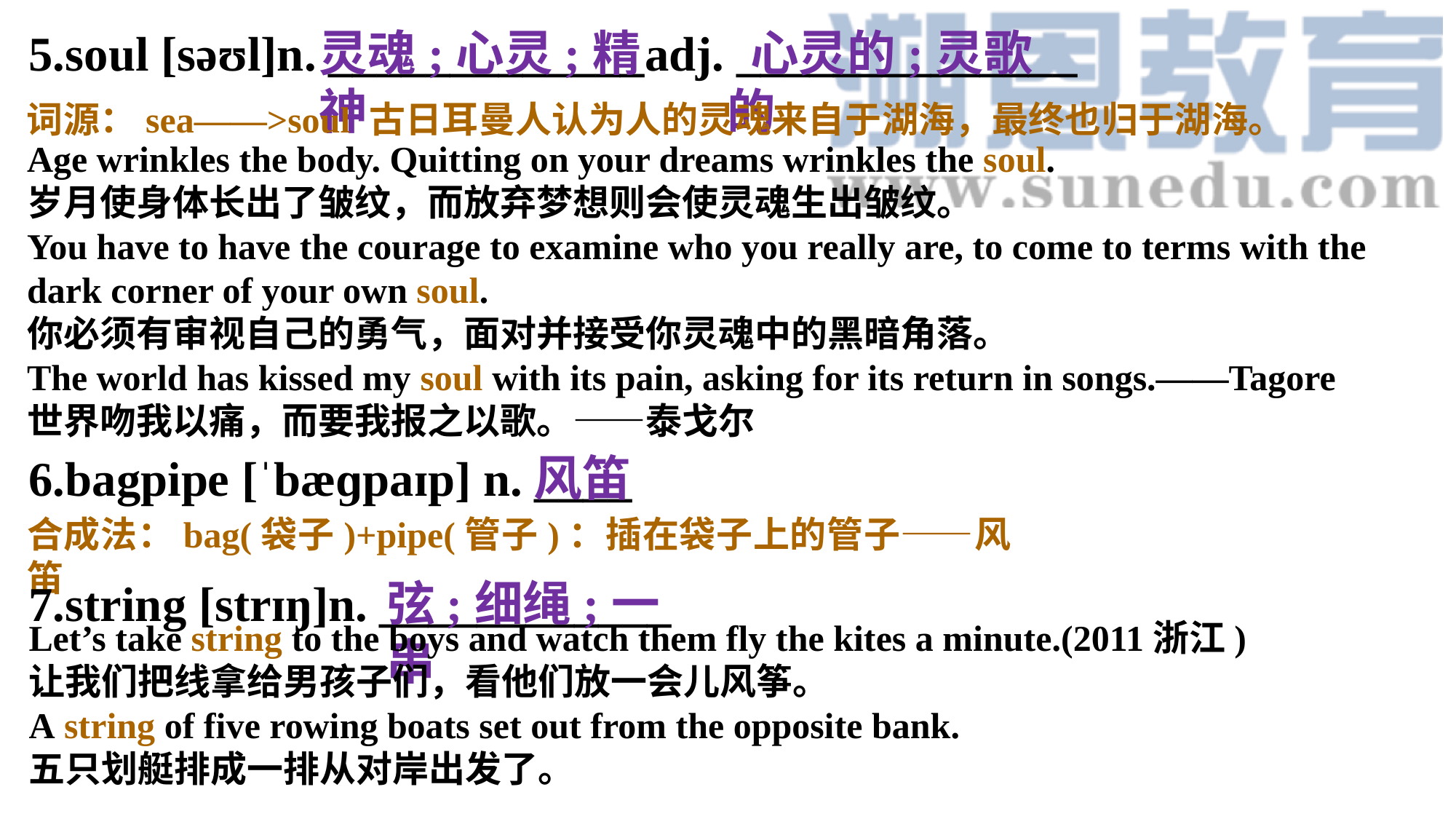

5.soul [səʊl]n. _____________adj. ______________

灵魂;心灵;精神
 心灵的;灵歌的
词源：sea——>soul 古日耳曼人认为人的灵魂来自于湖海，最终也归于湖海。
Age wrinkles the body. Quitting on your dreams wrinkles the soul.
岁月使身体长出了皱纹，而放弃梦想则会使灵魂生出皱纹。
You have to have the courage to examine who you really are, to come to terms with the dark corner of your own soul.
你必须有审视自己的勇气，面对并接受你灵魂中的黑暗角落。
The world has kissed my soul with its pain, asking for its return in songs.——Tagore
世界吻我以痛，而要我报之以歌。——泰戈尔
6.bagpipe [ˈbæɡpaɪp] n. ____
风笛
合成法：bag(袋子)+pipe(管子)：插在袋子上的管子——风笛
7.string [strɪŋ]n. ____________
弦;细绳;一串
Let’s take string to the boys and watch them fly the kites a minute.(2011浙江)
让我们把线拿给男孩子们，看他们放一会儿风筝。
A string of five rowing boats set out from the opposite bank.
五只划艇排成一排从对岸出发了。